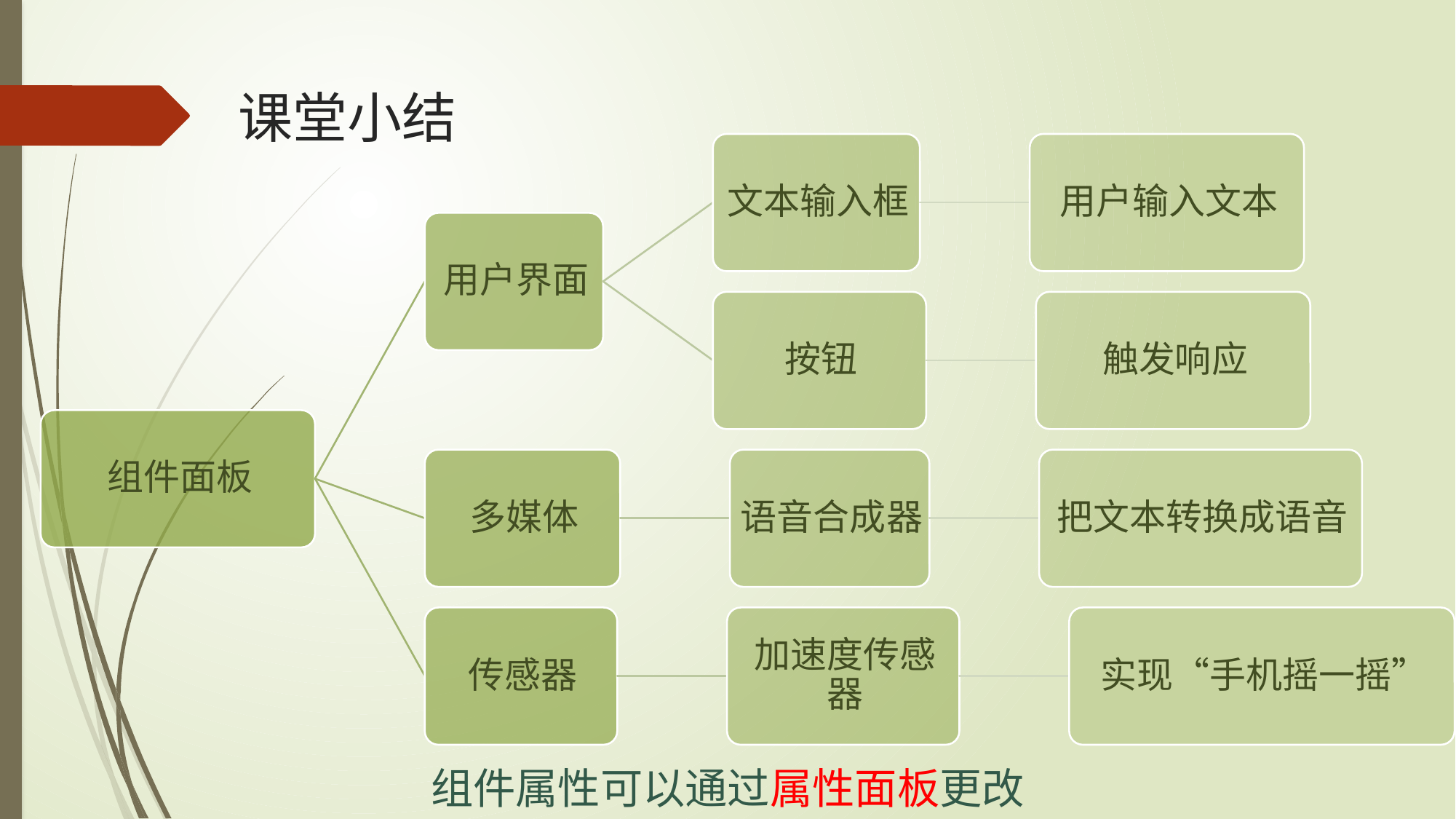

# 课堂小结
组件面板

用户界面

文本输入框

用户输入文本

按钮

触发响应

多媒体

语音合成器

把文本转换成语音

传感器

加速度传感器

实现“手机摇一摇”
组件属性可以通过属性面板更改